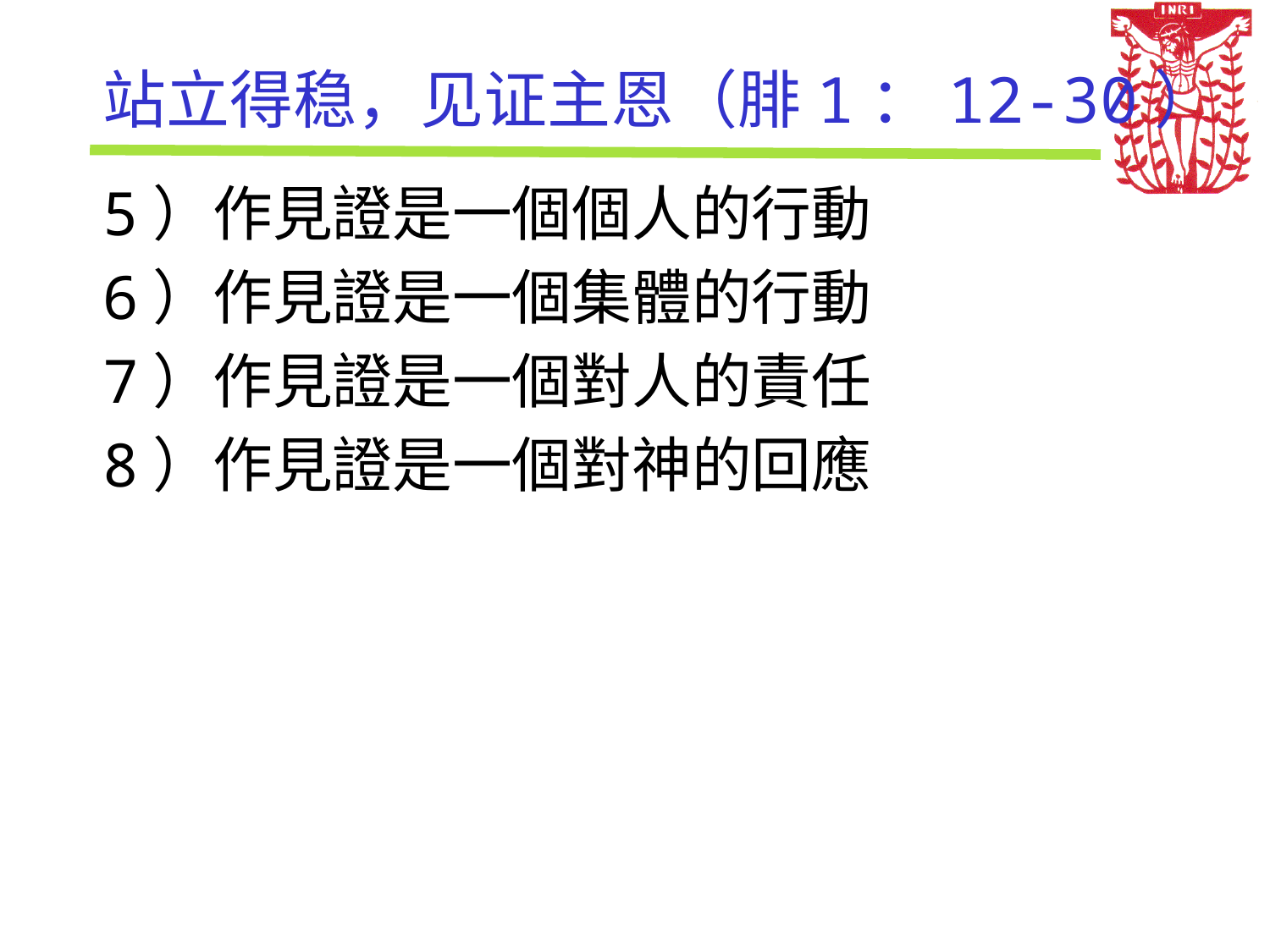

# 站立得稳，见证主恩（腓1：12-30）
5）作見證是一個個人的行動
6）作見證是一個集體的行動
7）作見證是一個對人的責任
8）作見證是一個對神的回應